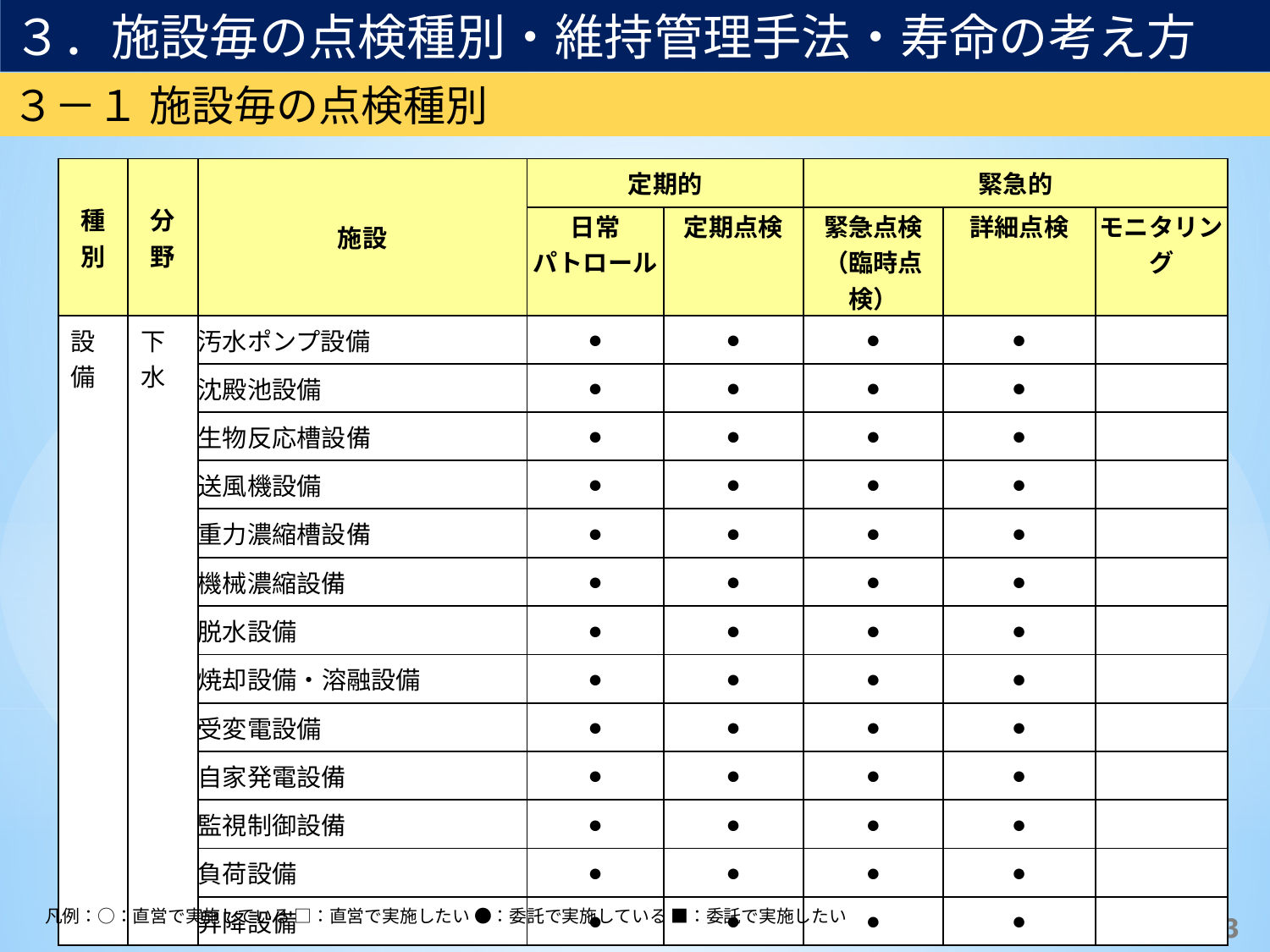

３．施設毎の点検種別・維持管理手法・寿命の考え方
３－１ 施設毎の点検種別

| 種別 | 分野 | 施設 | 定期的 |  | 緊急的 |  |  |
| --- | --- | --- | --- | --- | --- | --- | --- |
|  |  |  | 日常 パトロール | 定期点検 | 緊急点検 （臨時点検） | 詳細点検 | モニタリング |
| 設備 | 下水 | 汚水ポンプ設備 | ● | ● | ● | ● |  |
|  |  | 沈殿池設備 | ● | ● | ● | ● |  |
|  |  | 生物反応槽設備 | ● | ● | ● | ● |  |
|  |  | 送風機設備 | ● | ● | ● | ● |  |
|  |  | 重力濃縮槽設備 | ● | ● | ● | ● |  |
|  |  | 機械濃縮設備 | ● | ● | ● | ● |  |
|  |  | 脱水設備 | ● | ● | ● | ● |  |
|  |  | 焼却設備・溶融設備 | ● | ● | ● | ● |  |
|  |  | 受変電設備 | ● | ● | ● | ● |  |
|  |  | 自家発電設備 | ● | ● | ● | ● |  |
|  |  | 監視制御設備 | ● | ● | ● | ● |  |
|  |  | 負荷設備 | ● | ● | ● | ● |  |
|  |  | 昇降設備 | ● | ● | ● | ● |  |
凡例：○：直営で実施している □：直営で実施したい ●：委託で実施している ■：委託で実施したい
53